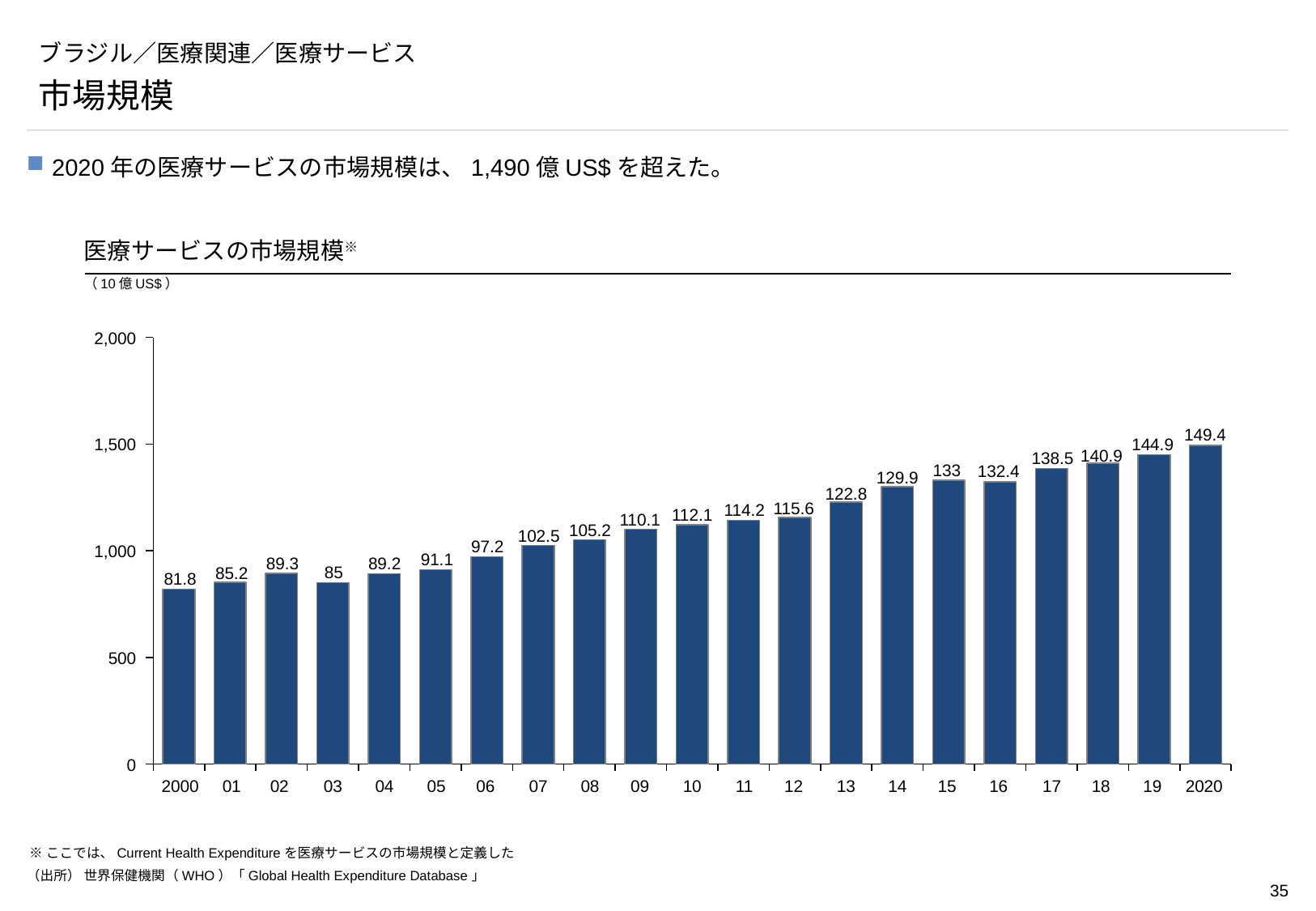

# ブラジル／医療関連／医療サービス
市場規模
2020年の医療サービスの市場規模は、1,490億US$を超えた。
医療サービスの市場規模※
（10億US$）

### Chart

| Category |  |
|---|---|
2,000
149.4
1,500
144.9
140.9
138.5
133
132.4
129.9
122.8
115.6
114.2
112.1
110.1
105.2
102.5
97.2
1,000
91.1
89.2
89.3
85
85.2
81.8
500
0
2000
01
02
03
04
05
06
07
08
09
10
11
12
13
14
15
16
17
18
19
2020
※ここでは、Current Health Expenditureを医療サービスの市場規模と定義した
（出所） 世界保健機関（WHO）「Global Health Expenditure Database」